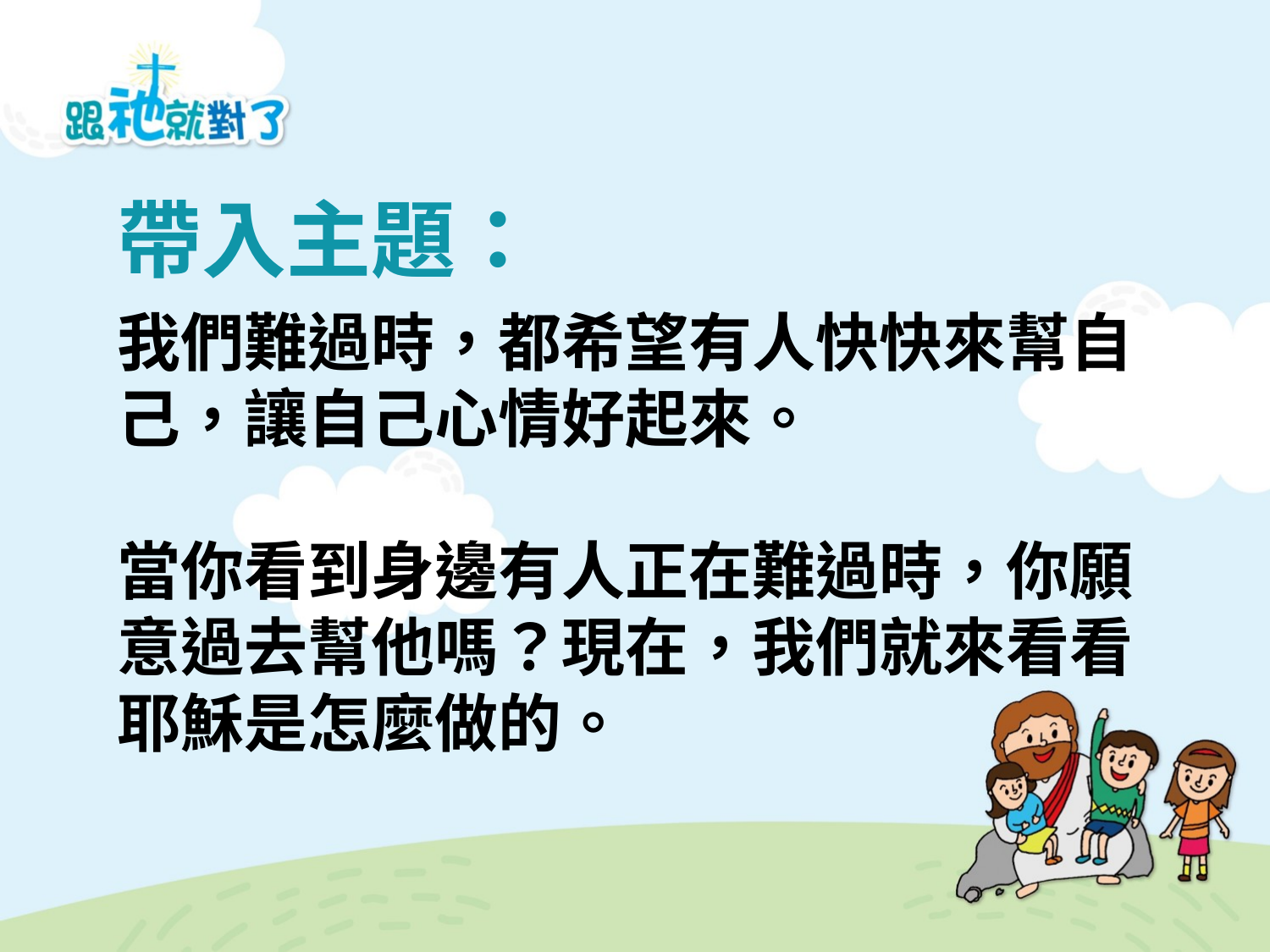

帶入主題：
我們難過時，都希望有人快快來幫自己，讓自己心情好起來。

當你看到身邊有人正在難過時，你願意過去幫他嗎？現在，我們就來看看耶穌是怎麼做的。